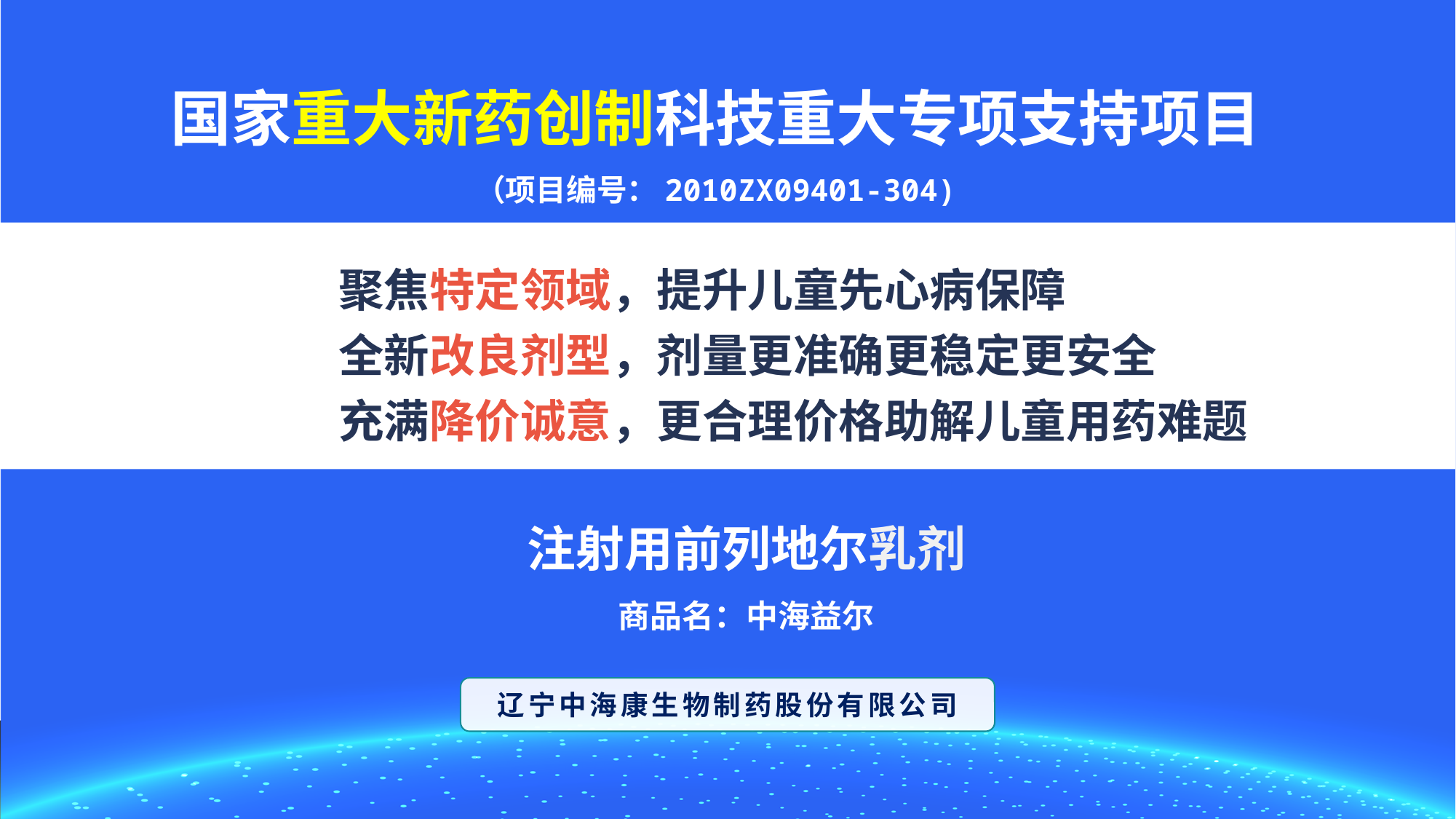

国家重大新药创制科技重大专项支持项目
（项目编号：2010ZX09401-304)
国家重大新药创制科技重大专项支持项目
全新改良剂型，更安全更稳定重装上市
聚焦特定领域，提升PAD和儿童先心病保障
充满降价诚意，更优惠价格惠及参保人群
聚焦特定领域，提升儿童先心病保障
全新改良剂型，剂量更准确更稳定更安全
充满降价诚意，更合理价格助解儿童用药难题
注射用前列地尔乳剂
商品名：中海益尔
辽宁中海康生物制药股份有限公司